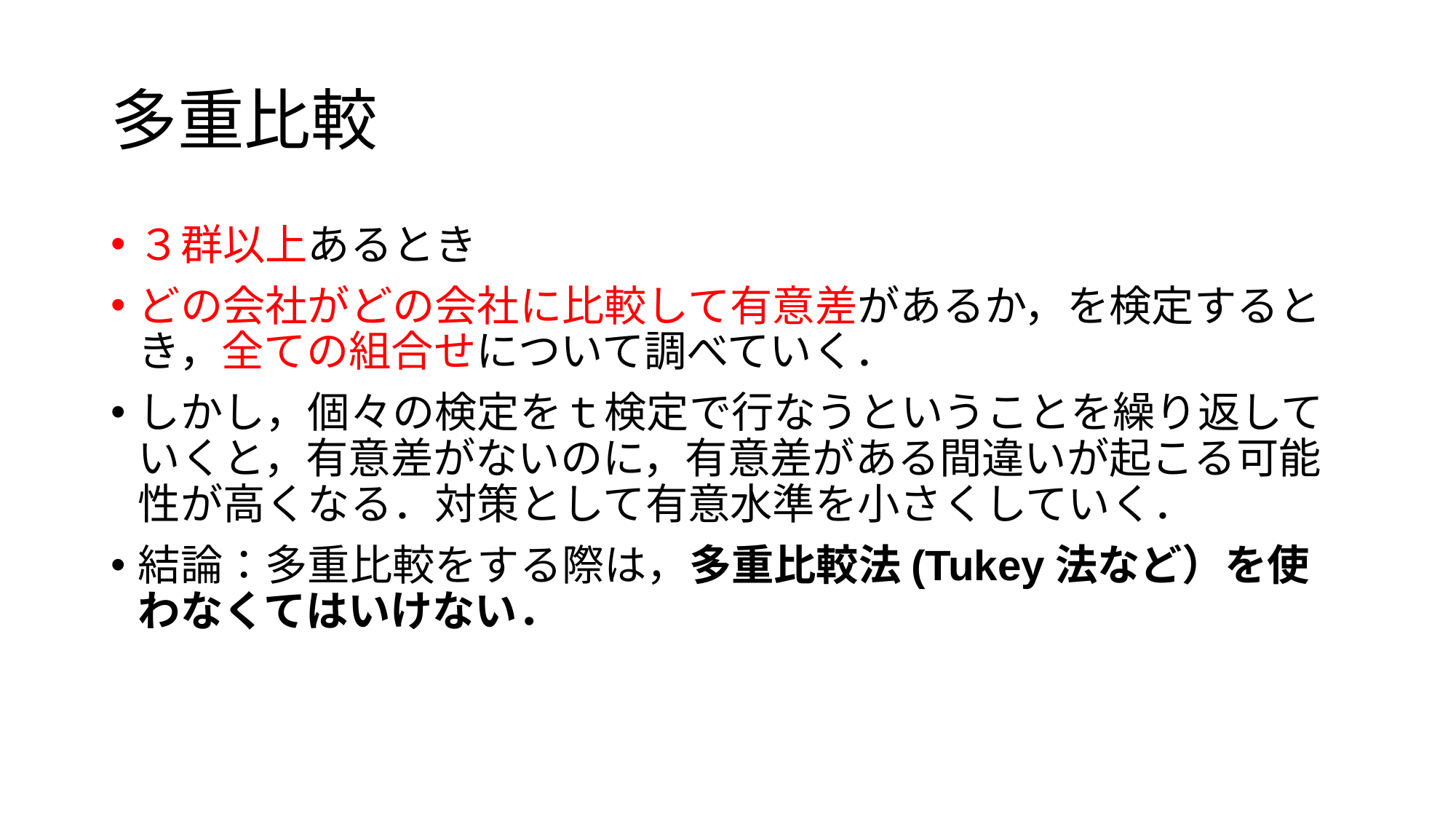

# 多重比較
３群以上あるとき
どの会社がどの会社に比較して有意差があるか，を検定するとき，全ての組合せについて調べていく．
しかし，個々の検定をｔ検定で行なうということを繰り返していくと，有意差がないのに，有意差がある間違いが起こる可能性が高くなる．対策として有意水準を小さくしていく．
結論：多重比較をする際は，多重比較法(Tukey法など）を使わなくてはいけない．